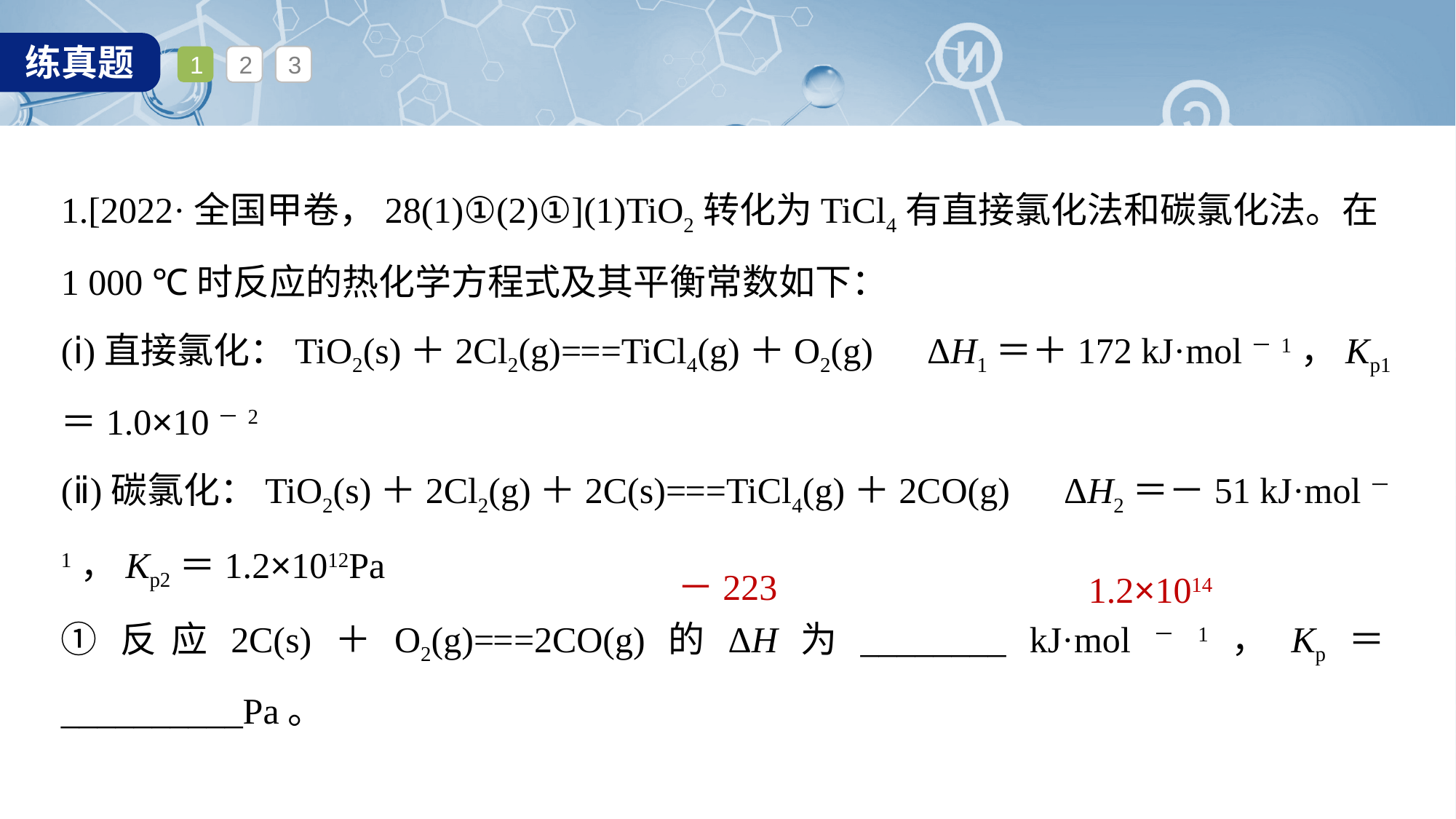

1
2
3
1.[2022·全国甲卷，28(1)①(2)①](1)TiO2转化为TiCl4有直接氯化法和碳氯化法。在
1 000 ℃时反应的热化学方程式及其平衡常数如下：
(ⅰ)直接氯化：TiO2(s)＋2Cl2(g)===TiCl4(g)＋O2(g)　ΔH1＝＋172 kJ·mol－1，Kp1＝1.0×10－2
(ⅱ)碳氯化：TiO2(s)＋2Cl2(g)＋2C(s)===TiCl4(g)＋2CO(g)　ΔH2＝－51 kJ·mol－1，Kp2＝1.2×1012Pa
①反应2C(s)＋O2(g)===2CO(g)的ΔH为________ kJ·mol－1，Kp＝__________Pa。
－223
1.2×1014